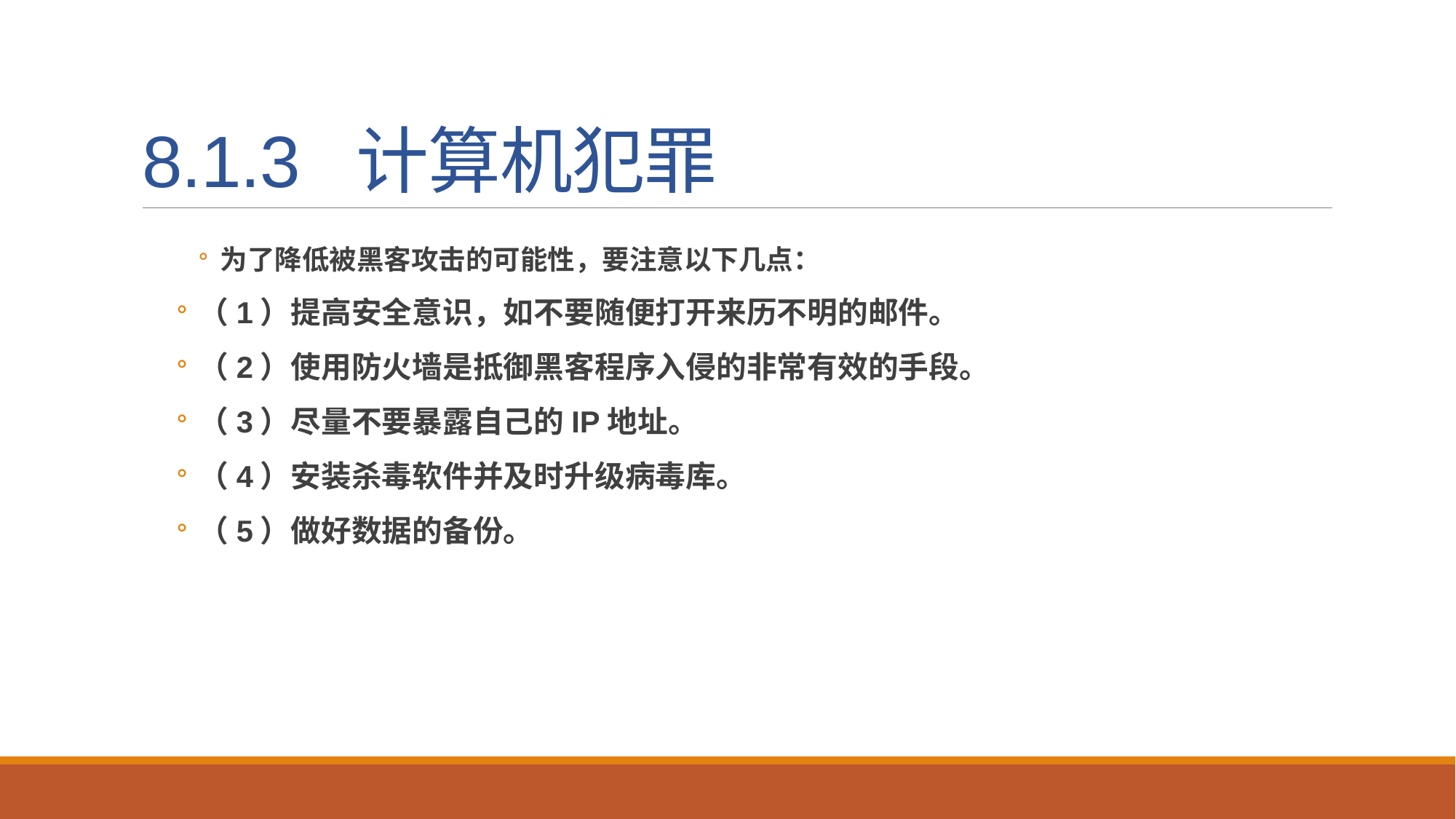

# 8.1.3  计算机犯罪
为了降低被黑客攻击的可能性，要注意以下几点：
（1）提高安全意识，如不要随便打开来历不明的邮件。
（2）使用防火墙是抵御黑客程序入侵的非常有效的手段。
（3）尽量不要暴露自己的IP地址。
（4）安装杀毒软件并及时升级病毒库。
（5）做好数据的备份。